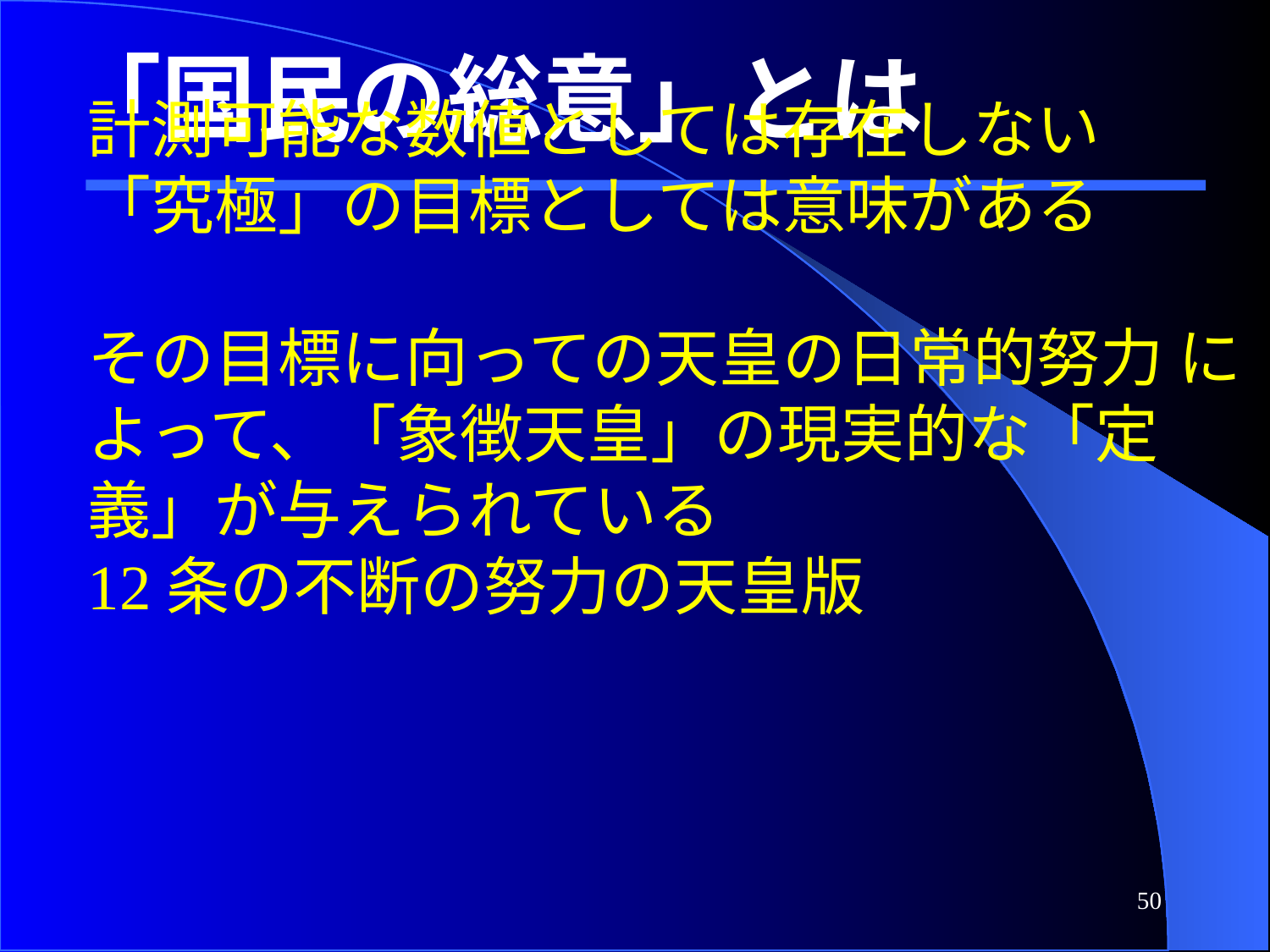

「国民の総意」とは

計測可能な数値としては存在しない
「究極」の目標としては意味がある

その目標に向っての天皇の日常的努力 によって、「象徴天皇」の現実的な「定義」が与えられている
12条の不断の努力の天皇版

50